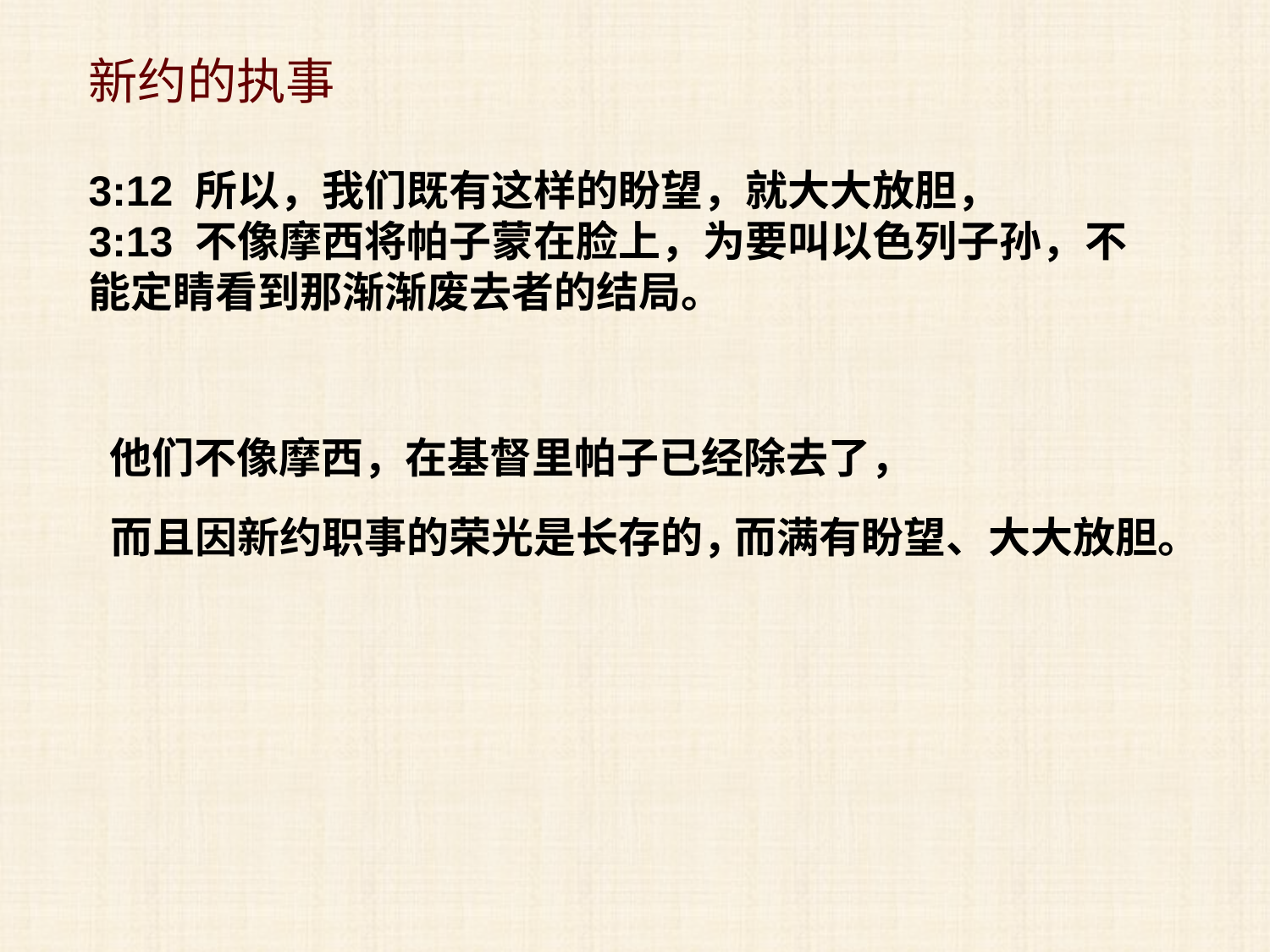

新约的执事
3:12 所以，我们既有这样的盼望，就大大放胆，
3:13 不像摩西将帕子蒙在脸上，为要叫以色列子孙，不能定睛看到那渐渐废去者的结局。
他们不像摩西，
在基督里帕子已经除去了，
而且因新约职事的荣光是长存的，
而满有盼望、大大放胆。